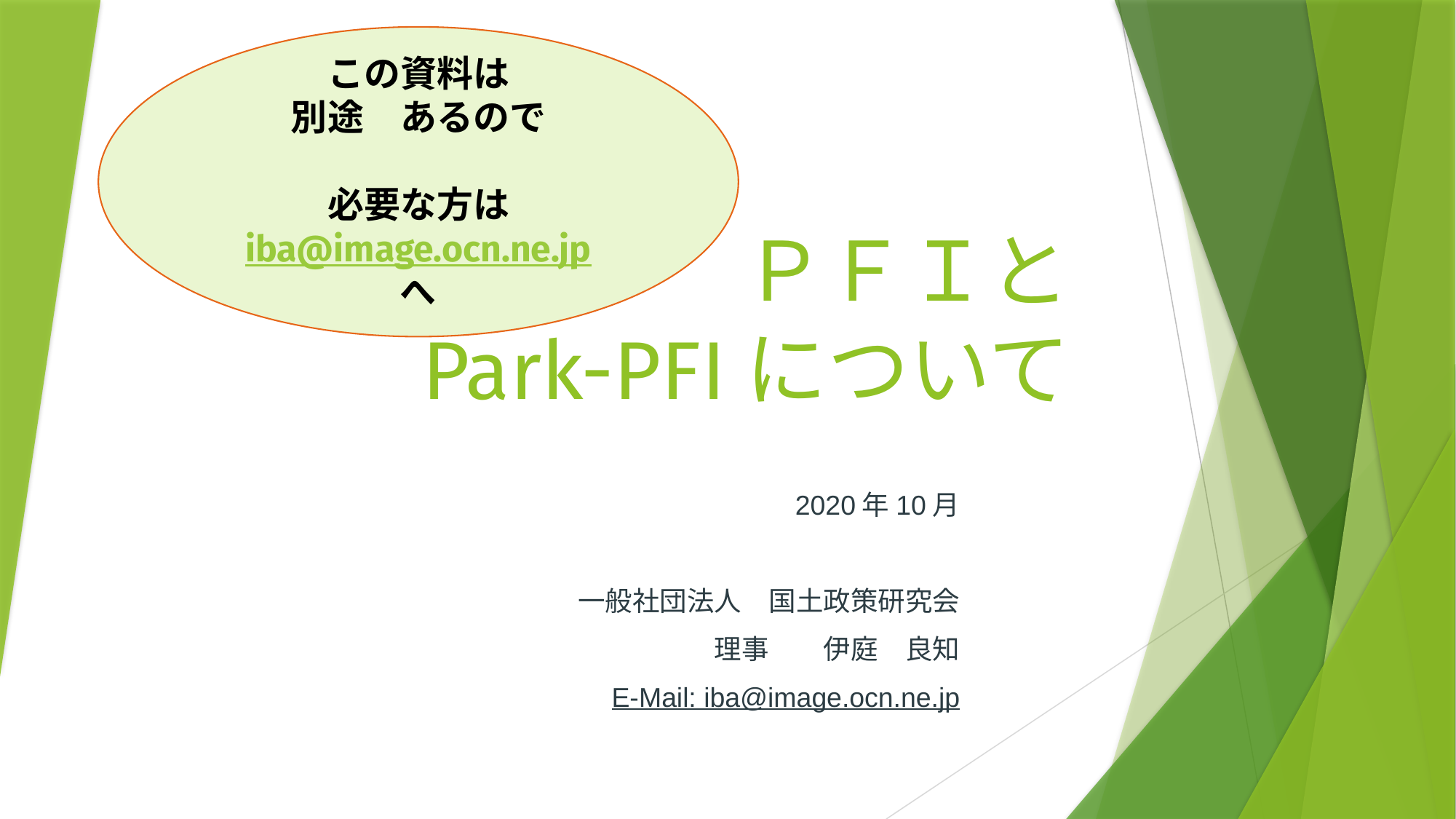

この資料は
別途　あるので

必要な方は
iba@image.ocn.ne.jp
へ
# ＰＦＩと Park-PFIについて
2020年10月

一般社団法人　国土政策研究会
			理事	伊庭　良知
				E-Mail: iba@image.ocn.ne.jp